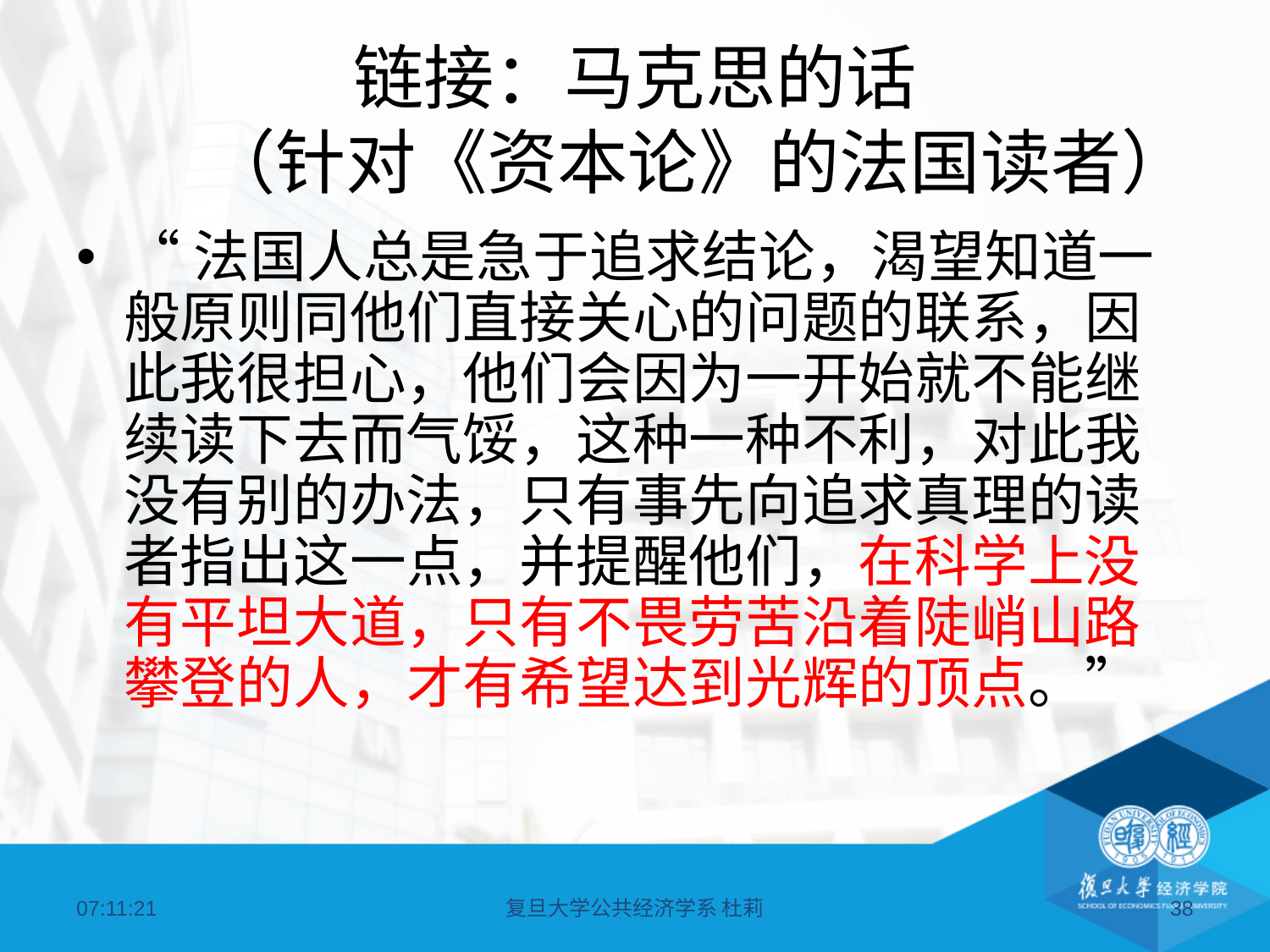

# 链接：马克思的话 （针对《资本论》的法国读者）
“法国人总是急于追求结论，渴望知道一般原则同他们直接关心的问题的联系，因此我很担心，他们会因为一开始就不能继续读下去而气馁，这种一种不利，对此我没有别的办法，只有事先向追求真理的读者指出这一点，并提醒他们，在科学上没有平坦大道，只有不畏劳苦沿着陡峭山路攀登的人，才有希望达到光辉的顶点。”
07:11:21
复旦大学公共经济学系 杜莉
38